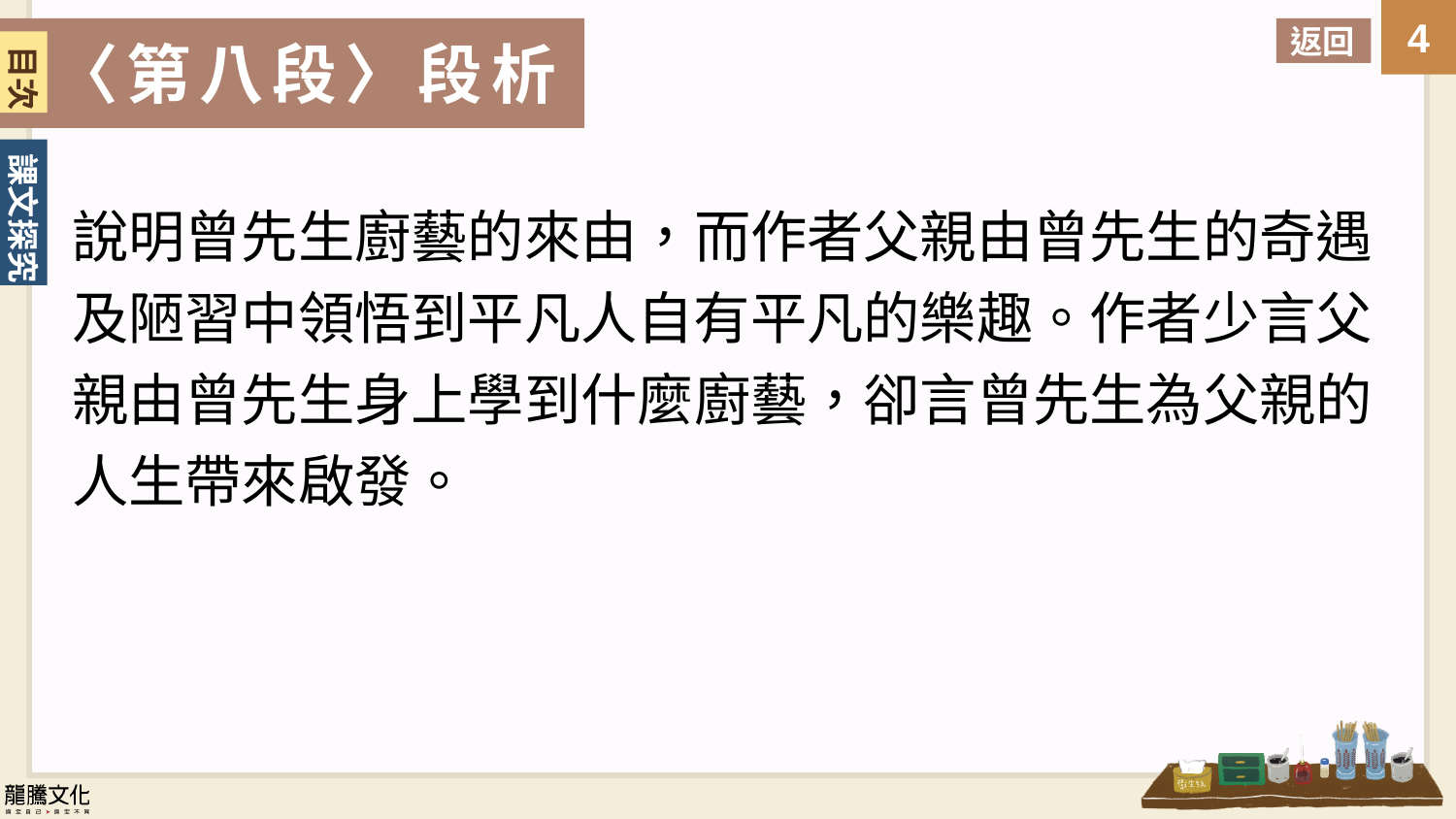

返回
〈第八段〉段析
目次
說明曾先生廚藝的來由，而作者父親由曾先生的奇遇及陋習中領悟到平凡人自有平凡的樂趣。作者少言父親由曾先生身上學到什麼廚藝，卻言曾先生為父親的人生帶來啟發。